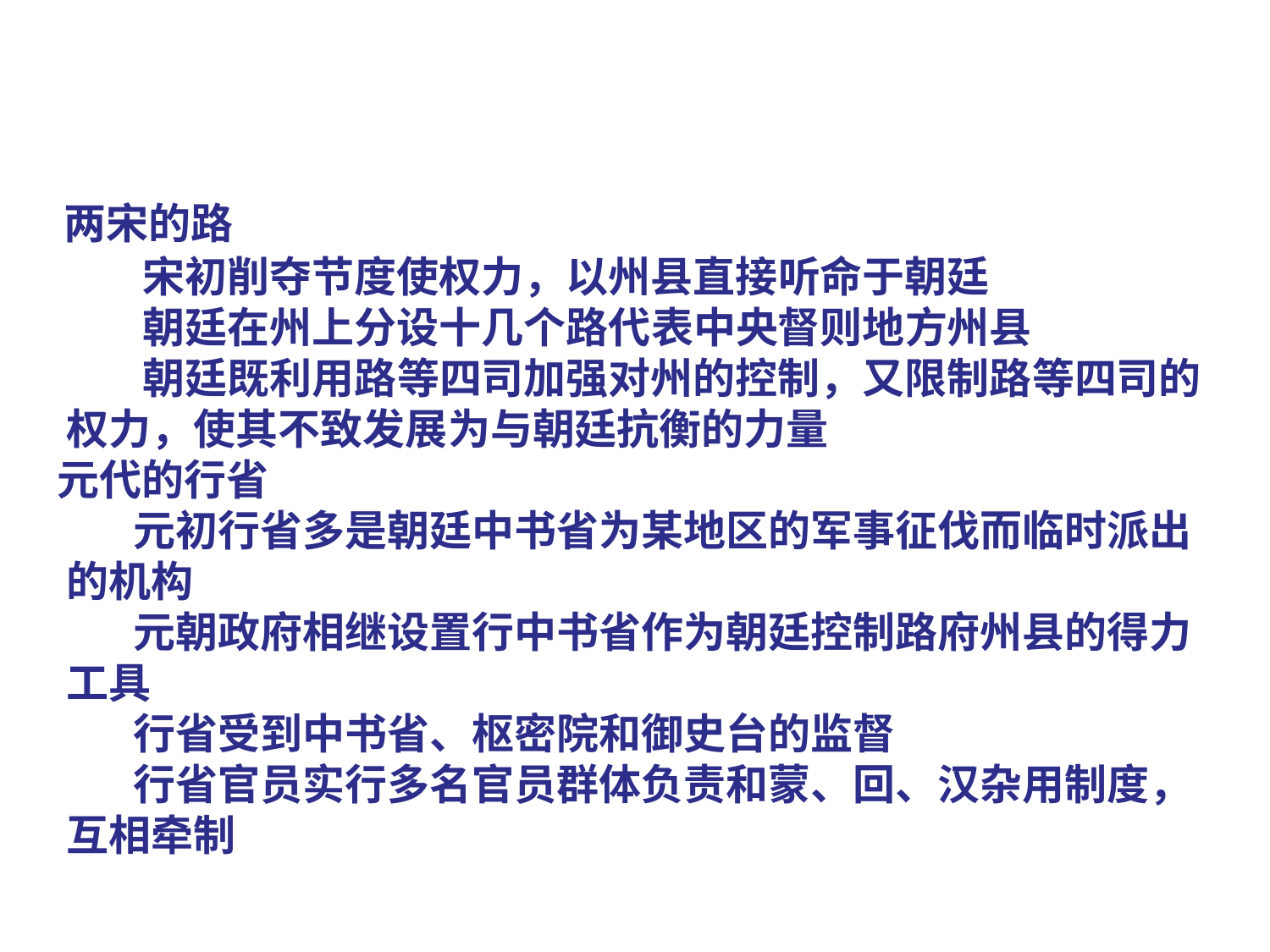

两宋的路
          宋初削夺节度使权力，以州县直接听命于朝廷
          朝廷在州上分设十几个路代表中央督则地方州县
          朝廷既利用路等四司加强对州的控制，又限制路等四司的
  权力，使其不致发展为与朝廷抗衡的力量
 元代的行省
         元初行省多是朝廷中书省为某地区的军事征伐而临时派出
  的机构
         元朝政府相继设置行中书省作为朝廷控制路府州县的得力
  工具
         行省受到中书省、枢密院和御史台的监督
         行省官员实行多名官员群体负责和蒙、回、汉杂用制度，
  互相牵制